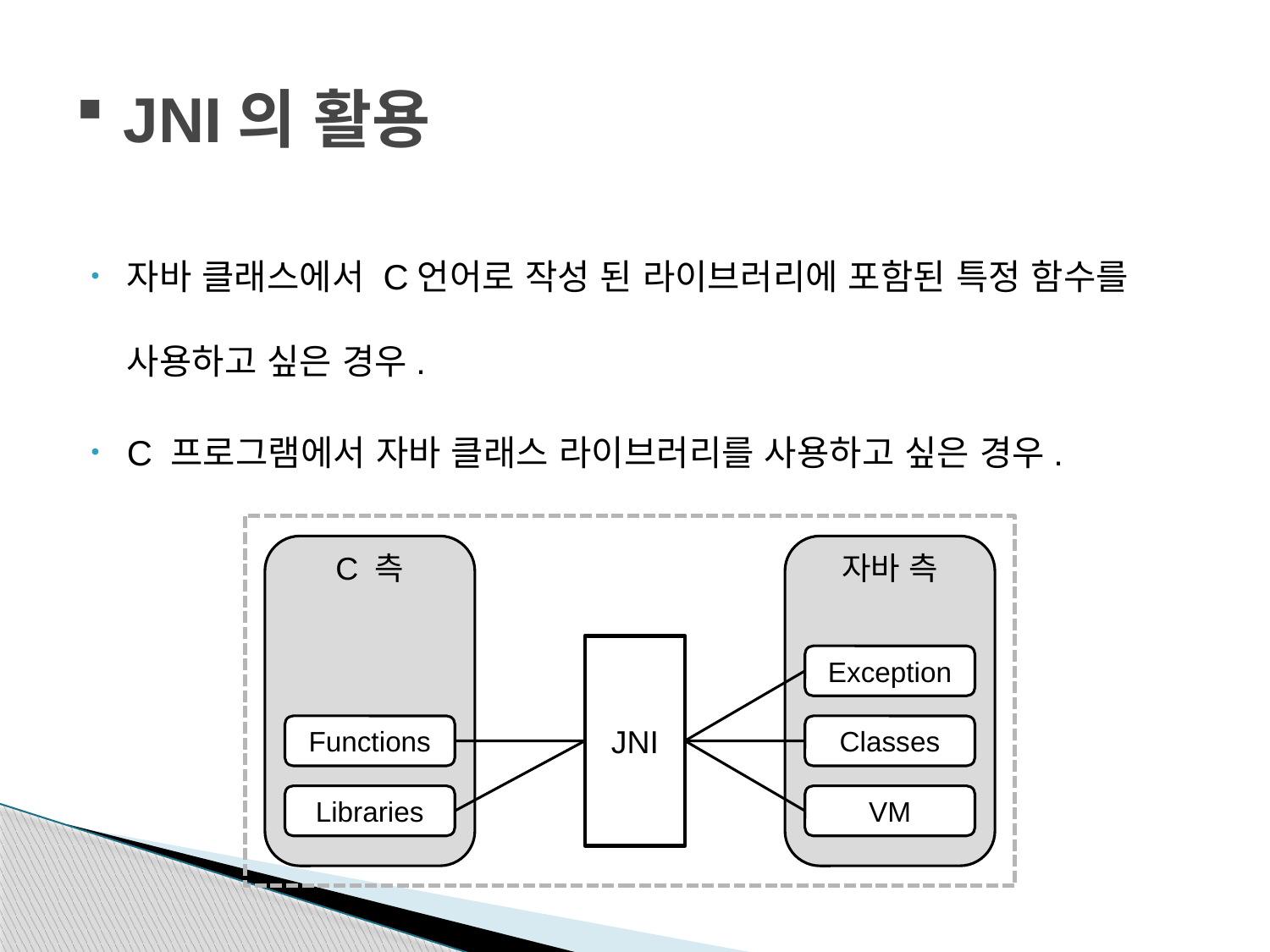

# JNI의 활용
자바 클래스에서 C언어로 작성 된 라이브러리에 포함된 특정 함수를 사용하고 싶은 경우.
C 프로그램에서 자바 클래스 라이브러리를 사용하고 싶은 경우.

C 측

자바 측

JNI
Exception
Functions
Classes
Libraries
VM